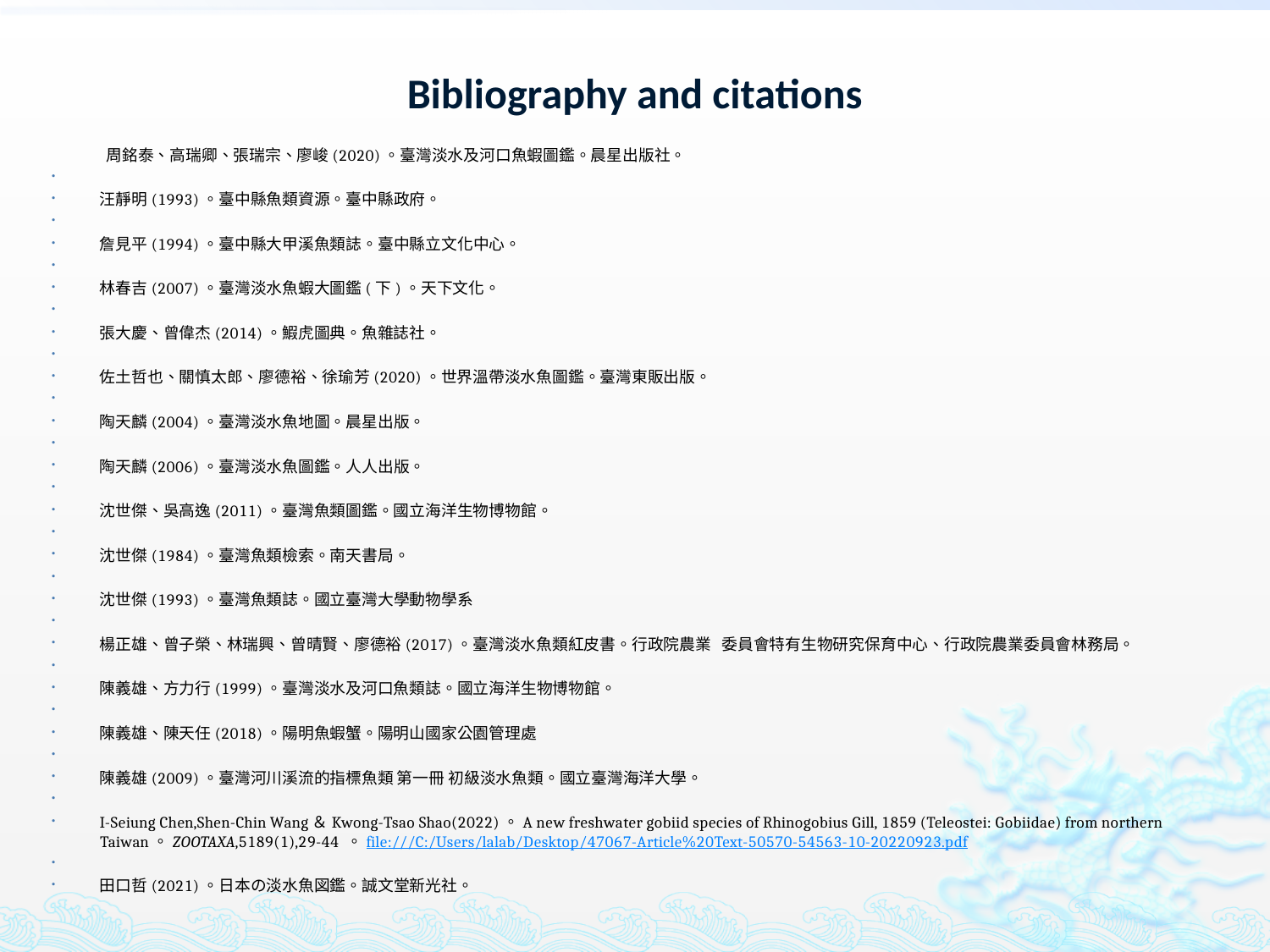

# Bibliography and citations
              周銘泰、高瑞卿、張瑞宗、廖峻(2020)。臺灣淡水及河口魚蝦圖鑑。晨星出版社。

汪靜明(1993)。臺中縣魚類資源。臺中縣政府。

詹見平(1994)。臺中縣大甲溪魚類誌。臺中縣立文化中心。

林春吉(2007)。臺灣淡水魚蝦大圖鑑(下)。天下文化。

張大慶、曾偉杰(2014)。鰕虎圖典。魚雜誌社。

佐土哲也、關慎太郎、廖德裕、徐瑜芳(2020)。世界溫帶淡水魚圖鑑。臺灣東販出版。

陶天麟(2004)。臺灣淡水魚地圖。晨星出版。

陶天麟(2006)。臺灣淡水魚圖鑑。人人出版。

沈世傑、吳高逸(2011)。臺灣魚類圖鑑。國立海洋生物博物館。

沈世傑(1984)。臺灣魚類檢索。南天書局。

沈世傑(1993)。臺灣魚類誌。國立臺灣大學動物學系

楊正雄、曾子榮、林瑞興、曾晴賢、廖德裕(2017)。臺灣淡水魚類紅皮書。行政院農業   委員會特有生物研究保育中心、行政院農業委員會林務局。

陳義雄、方力行(1999)。臺灣淡水及河口魚類誌。國立海洋生物博物館。

陳義雄、陳天任(2018)。陽明魚蝦蟹。陽明山國家公園管理處

陳義雄(2009)。臺灣河川溪流的指標魚類 第一冊 初級淡水魚類。國立臺灣海洋大學。

I-Seiung Chen,Shen-Chin Wang＆Kwong-Tsao Shao(2022)。A new freshwater gobiid species of Rhinogobius Gill, 1859 (Teleostei: Gobiidae) from northern Taiwan。ZOOTAXA,5189(1),29-44 。file:///C:/Users/lalab/Desktop/47067-Article%20Text-50570-54563-10-20220923.pdf

田口哲(2021)。日本の淡水魚図鑑。誠文堂新光社。